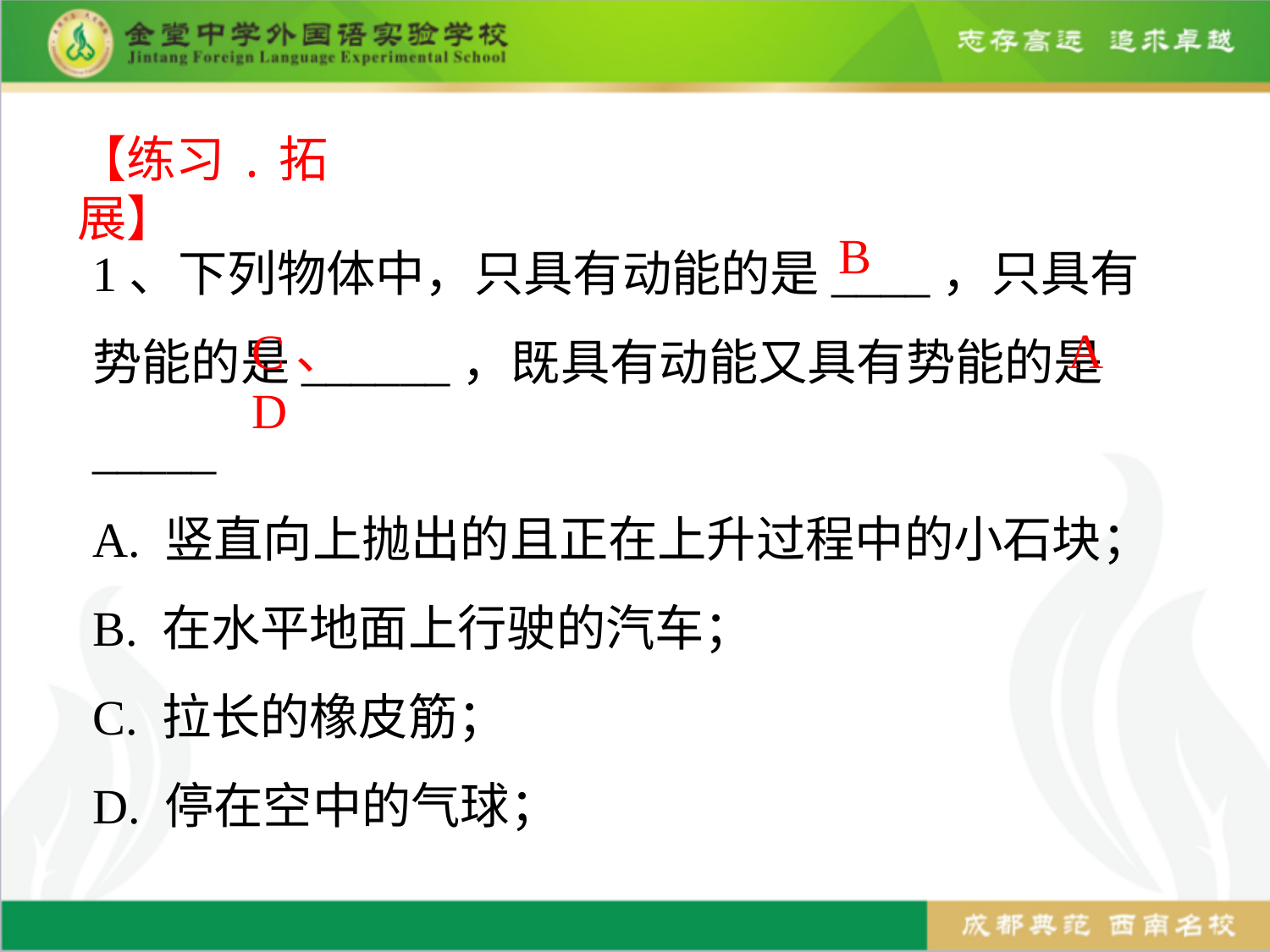

【练习.拓展】
1、下列物体中，只具有动能的是____，只具有势能的是______，既具有动能又具有势能的是_____
A. 竖直向上抛出的且正在上升过程中的小石块；
B. 在水平地面上行驶的汽车；
C. 拉长的橡皮筋；
D. 停在空中的气球；
B

A
C、D